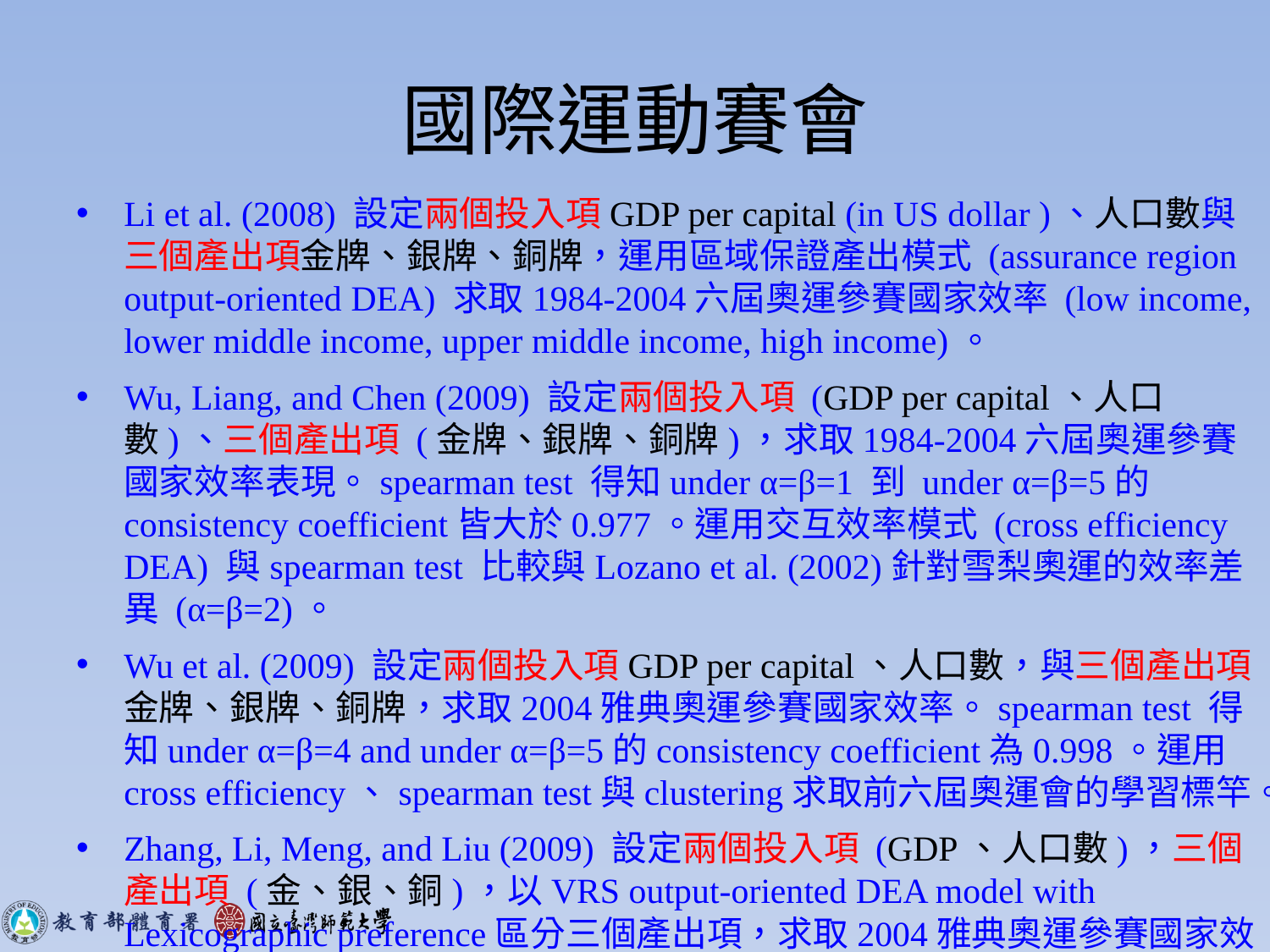

# 國際運動賽會
Li et al. (2008) 設定兩個投入項GDP per capital (in US dollar )、人口數與三個產出項金牌、銀牌、銅牌，運用區域保證產出模式 (assurance region output-oriented DEA) 求取1984-2004六屆奧運參賽國家效率 (low income, lower middle income, upper middle income, high income)。
Wu, Liang, and Chen (2009) 設定兩個投入項 (GDP per capital、人口數)、三個產出項 (金牌、銀牌、銅牌)，求取1984-2004六屆奧運參賽國家效率表現。spearman test 得知under α=β=1 到 under α=β=5的consistency coefficient皆大於0.977。運用交互效率模式 (cross efficiency DEA) 與spearman test 比較與Lozano et al. (2002)針對雪梨奧運的效率差異 (α=β=2)。
Wu et al. (2009) 設定兩個投入項GDP per capital、人口數，與三個產出項金牌、銀牌、銅牌，求取2004雅典奧運參賽國家效率。spearman test 得知under α=β=4 and under α=β=5的consistency coefficient為0.998。運用cross efficiency、spearman test與clustering求取前六屆奧運會的學習標竿。
Zhang, Li, Meng, and Liu (2009) 設定兩個投入項 (GDP、人口數)，三個產出項 (金、銀、銅)，以VRS output-oriented DEA model with Lexicographic preference區分三個產出項，求取2004雅典奧運參賽國家效率。